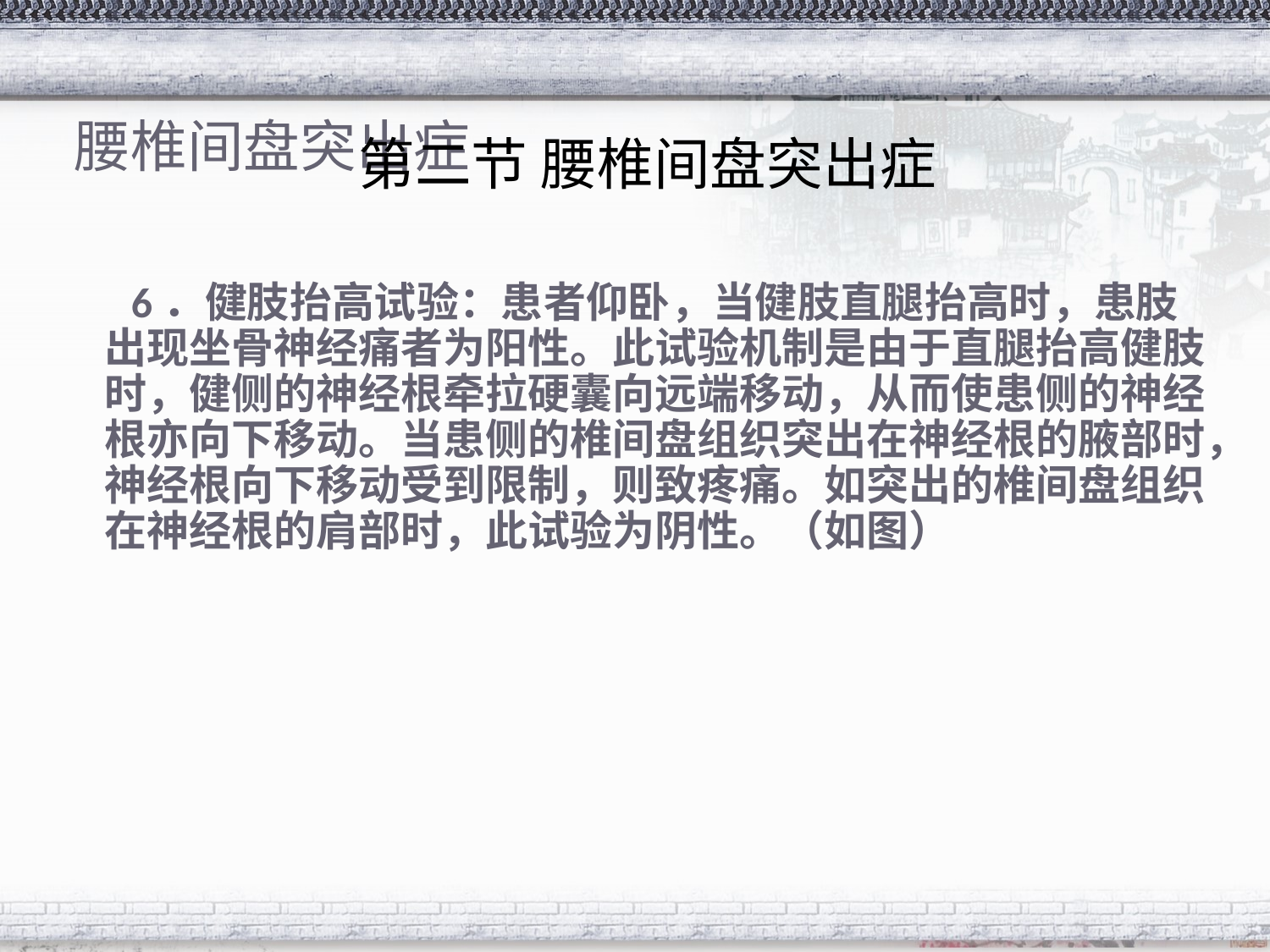

# 腰椎间盘突出症
第二节 腰椎间盘突出症
        6．健肢抬高试验：患者仰卧，当健肢直腿抬高时，患肢出现坐骨神经痛者为阳性。此试验机制是由于直腿抬高健肢时，健侧的神经根牵拉硬囊向远端移动，从而使患侧的神经根亦向下移动。当患侧的椎间盘组织突出在神经根的腋部时，神经根向下移动受到限制，则致疼痛。如突出的椎间盘组织在神经根的肩部时，此试验为阴性。（如图）